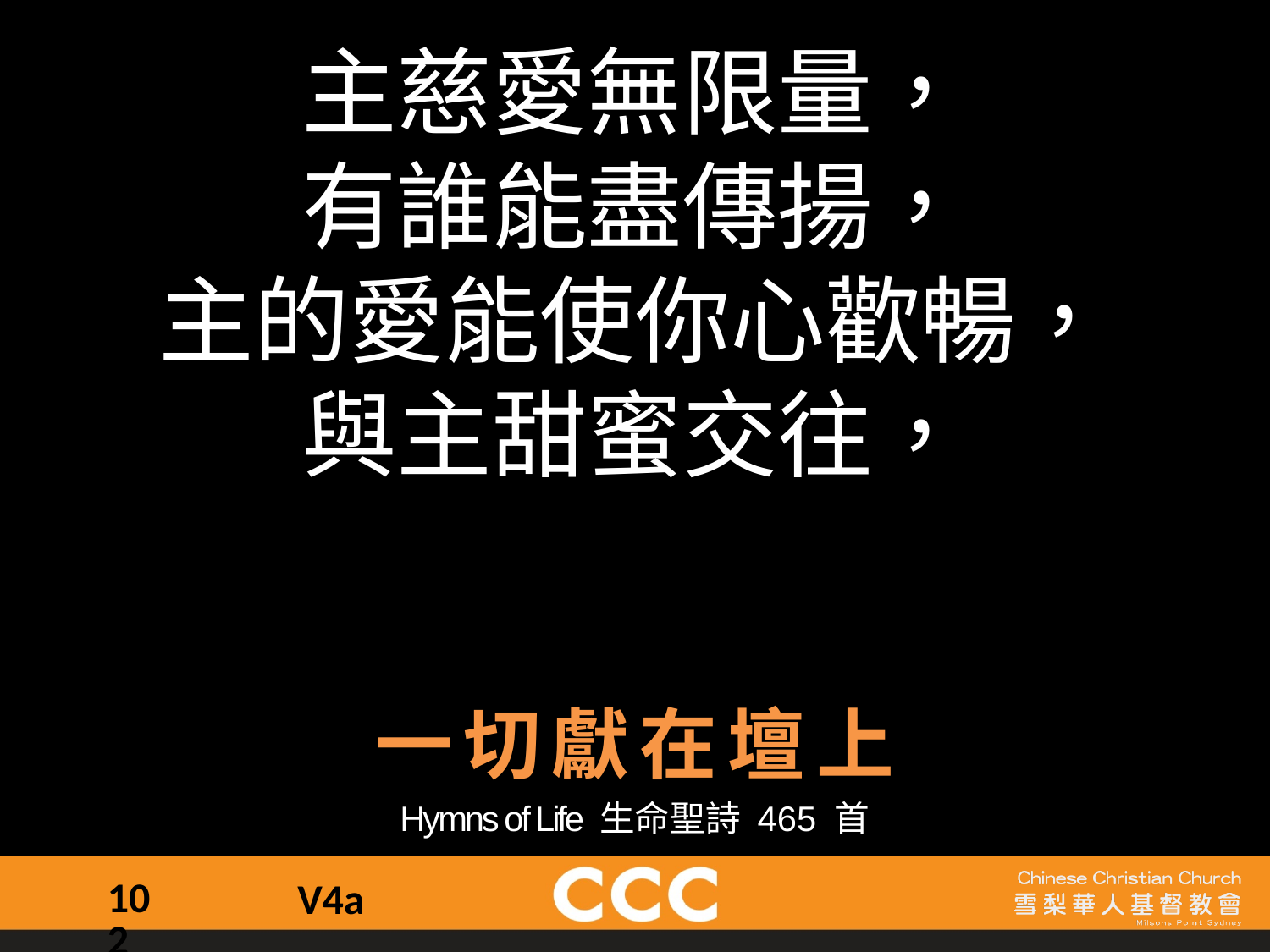

主慈愛無限量，
有誰能盡傳揚，
主的愛能使你心歡暢，
與主甜蜜交往，
一切獻在壇上
Hymns of Life 生命聖詩 465 首
102
V4a